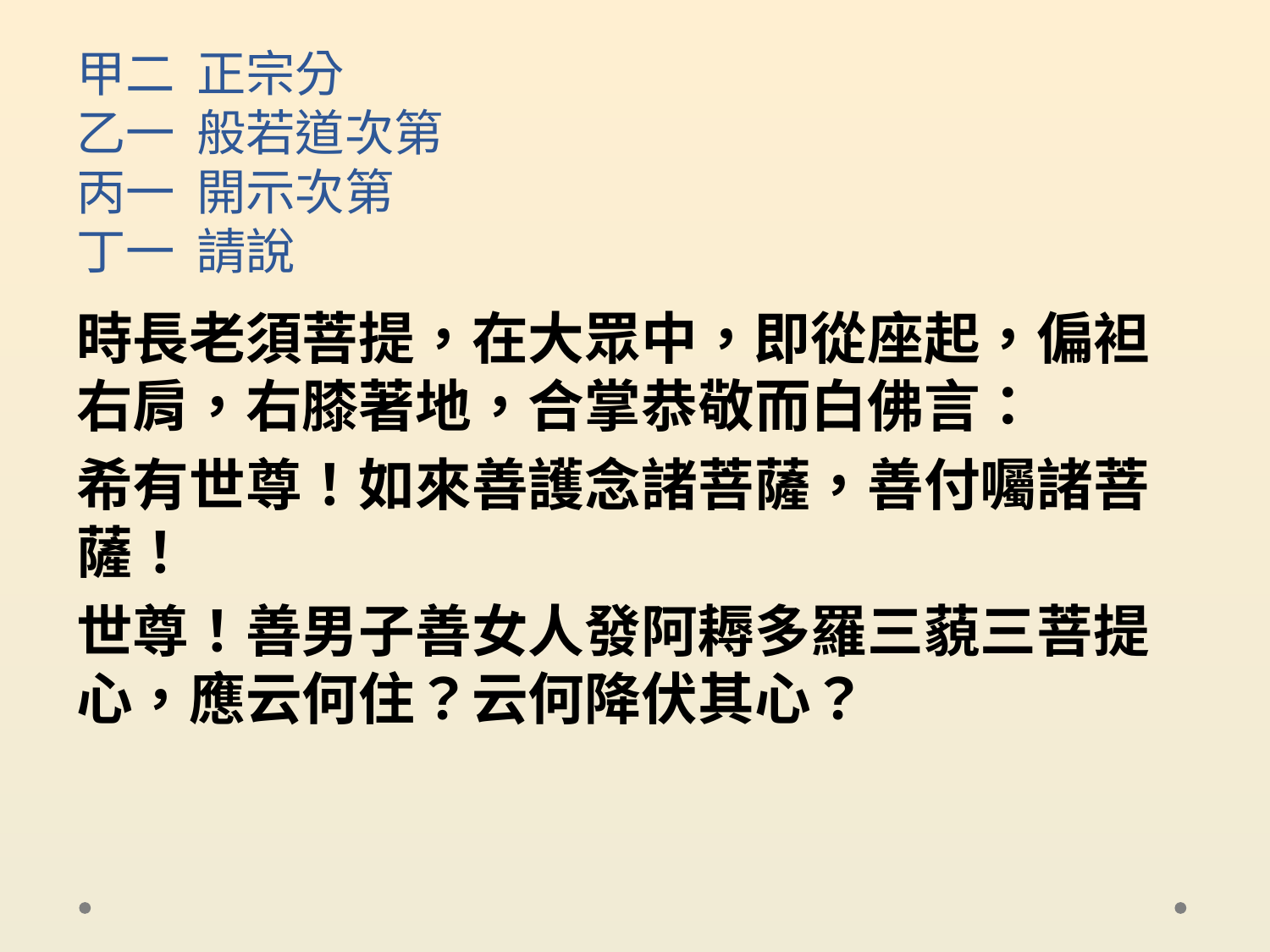

# 甲二  正宗分 乙一  般若道次第 丙一  開示次第 丁一  請說
時長老須菩提，在大眾中，即從座起，偏袒右肩，右膝著地，合掌恭敬而白佛言：
希有世尊！如來善護念諸菩薩，善付囑諸菩薩！
世尊！善男子善女人發阿耨多羅三藐三菩提心，應云何住？云何降伏其心？